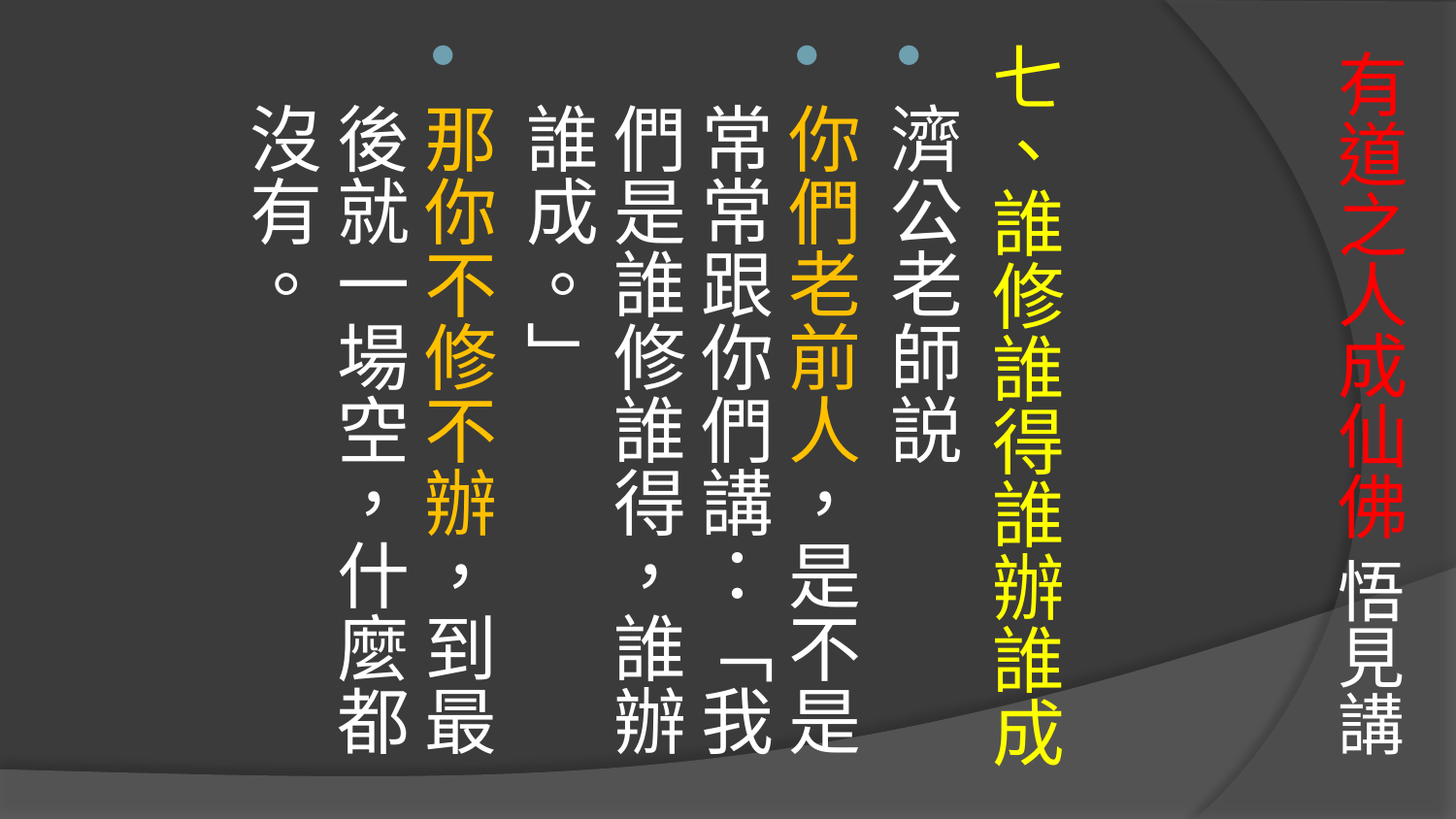

# 有道之人成仙佛 悟見講
七、誰修誰得誰辦誰成
濟公老師説
你們老前人，是不是常常跟你們講：「我們是誰修誰得，誰辦誰成。」
那你不修不辦，到最後就一場空，什麼都沒有。